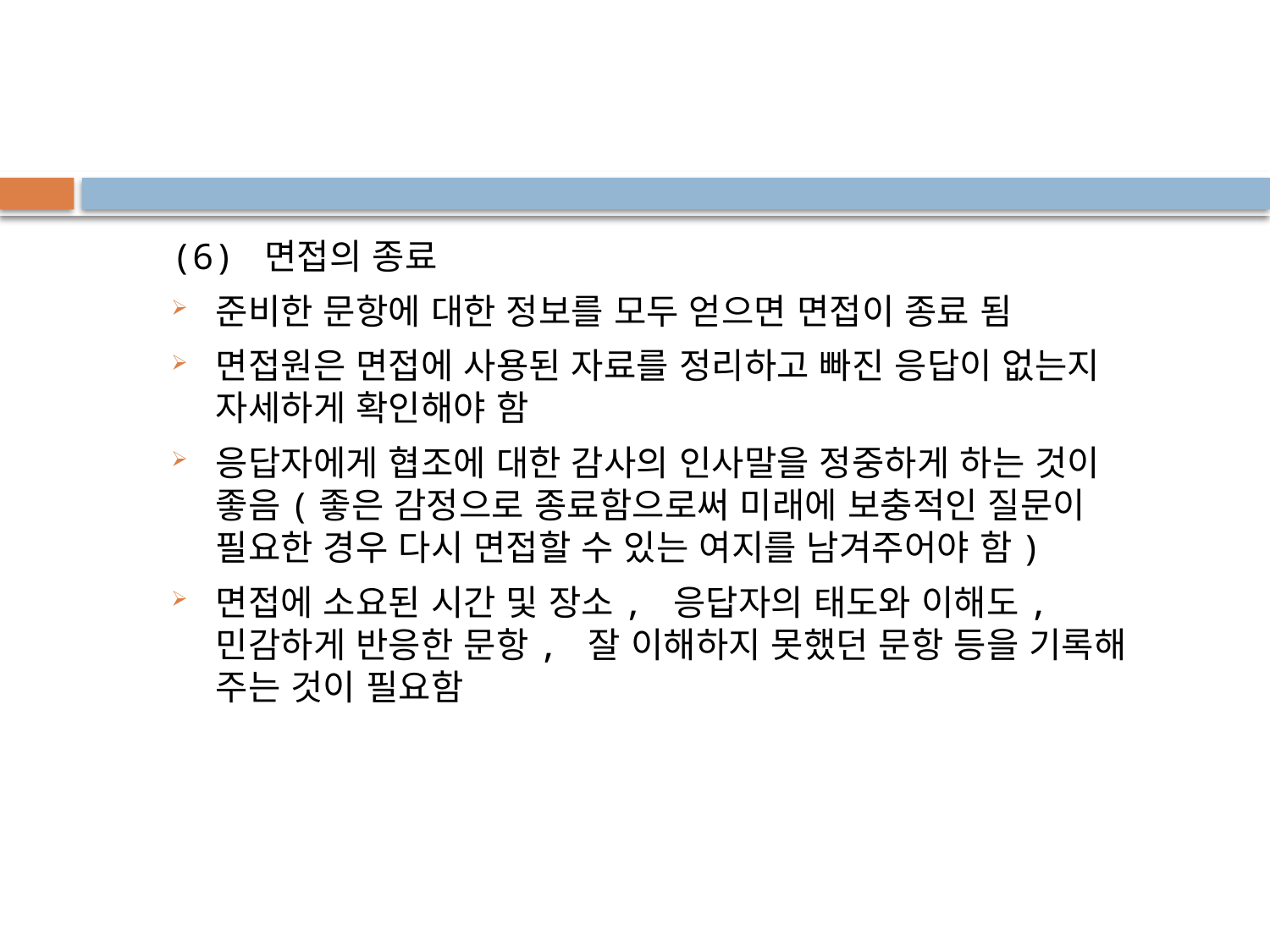

(6) 면접의 종료
준비한 문항에 대한 정보를 모두 얻으면 면접이 종료 됨
면접원은 면접에 사용된 자료를 정리하고 빠진 응답이 없는지 자세하게 확인해야 함
응답자에게 협조에 대한 감사의 인사말을 정중하게 하는 것이 좋음(좋은 감정으로 종료함으로써 미래에 보충적인 질문이 필요한 경우 다시 면접할 수 있는 여지를 남겨주어야 함)
면접에 소요된 시간 및 장소, 응답자의 태도와 이해도, 민감하게 반응한 문항, 잘 이해하지 못했던 문항 등을 기록해 주는 것이 필요함